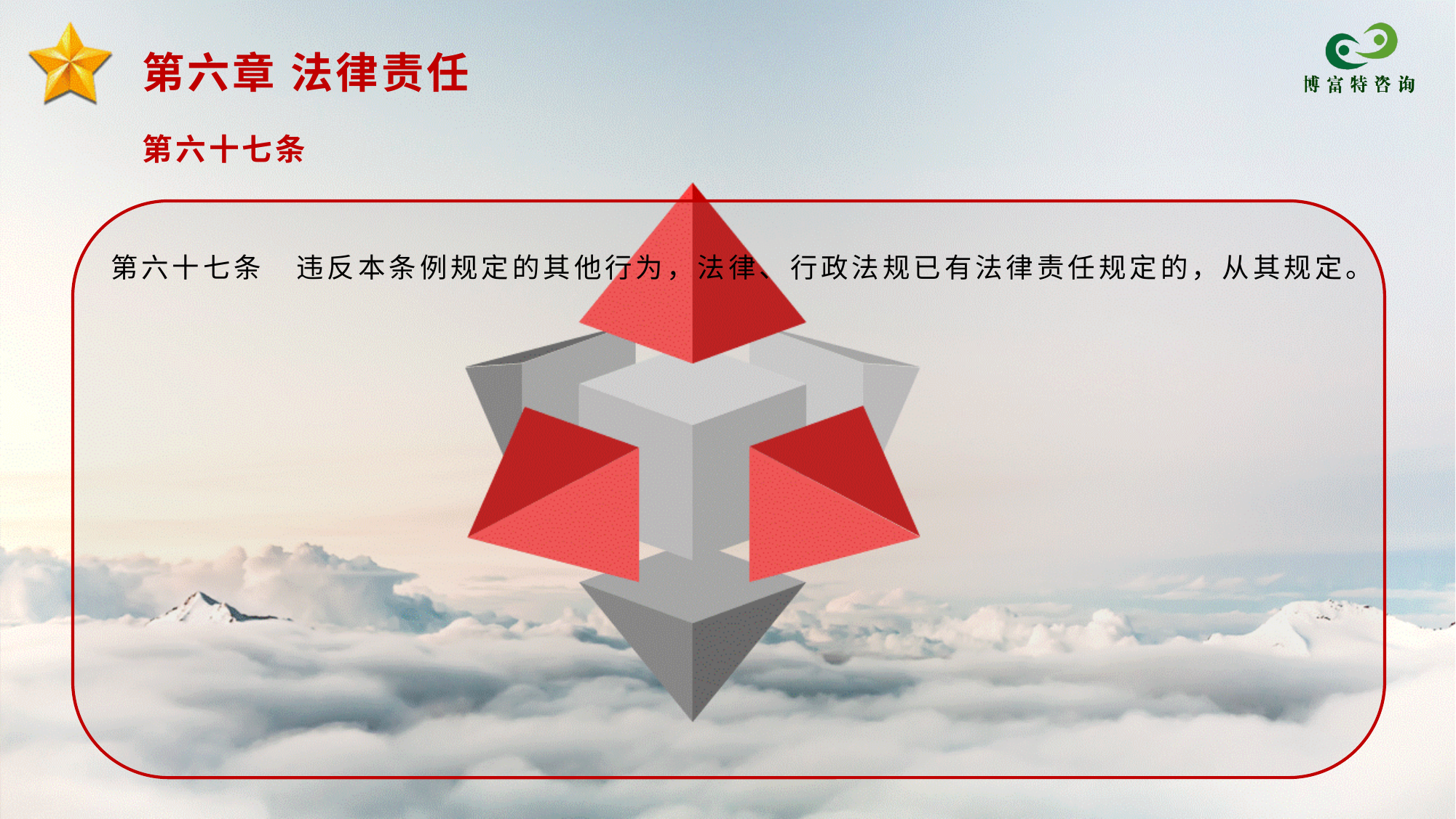

第六章 法律责任
第六十七条
第六十七条　违反本条例规定的其他行为，法律、行政法规已有法律责任规定的，从其规定。